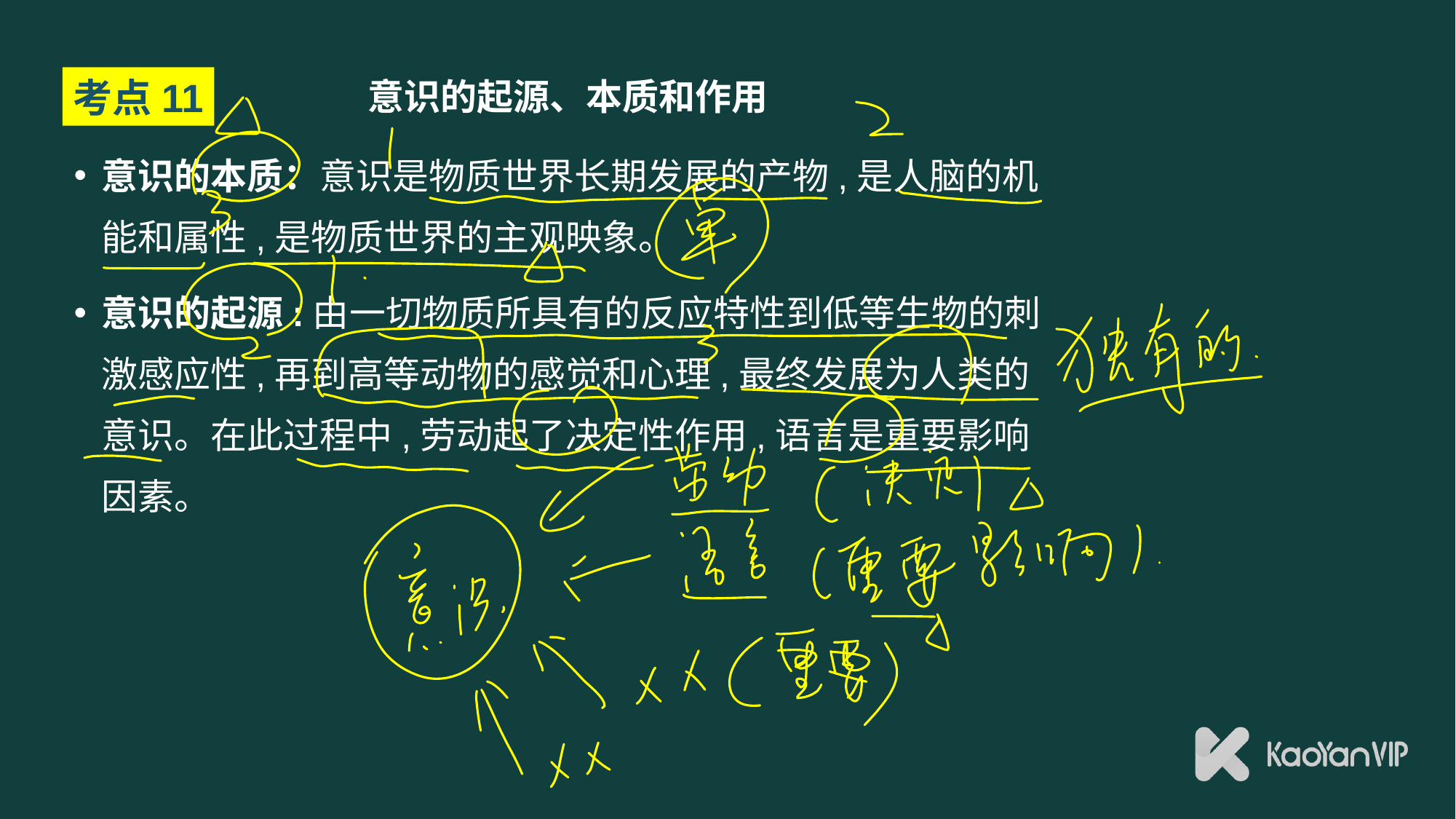

# 意识的起源、本质和作用
考点11
意识的本质：意识是物质世界长期发展的产物,是人脑的机能和属性,是物质世界的主观映象。
意识的起源:由一切物质所具有的反应特性到低等生物的刺 激感应性,再到高等动物的感觉和心理,最终发展为人类的 意识。在此过程中,劳动起了决定性作用,语言是重要影响因素。